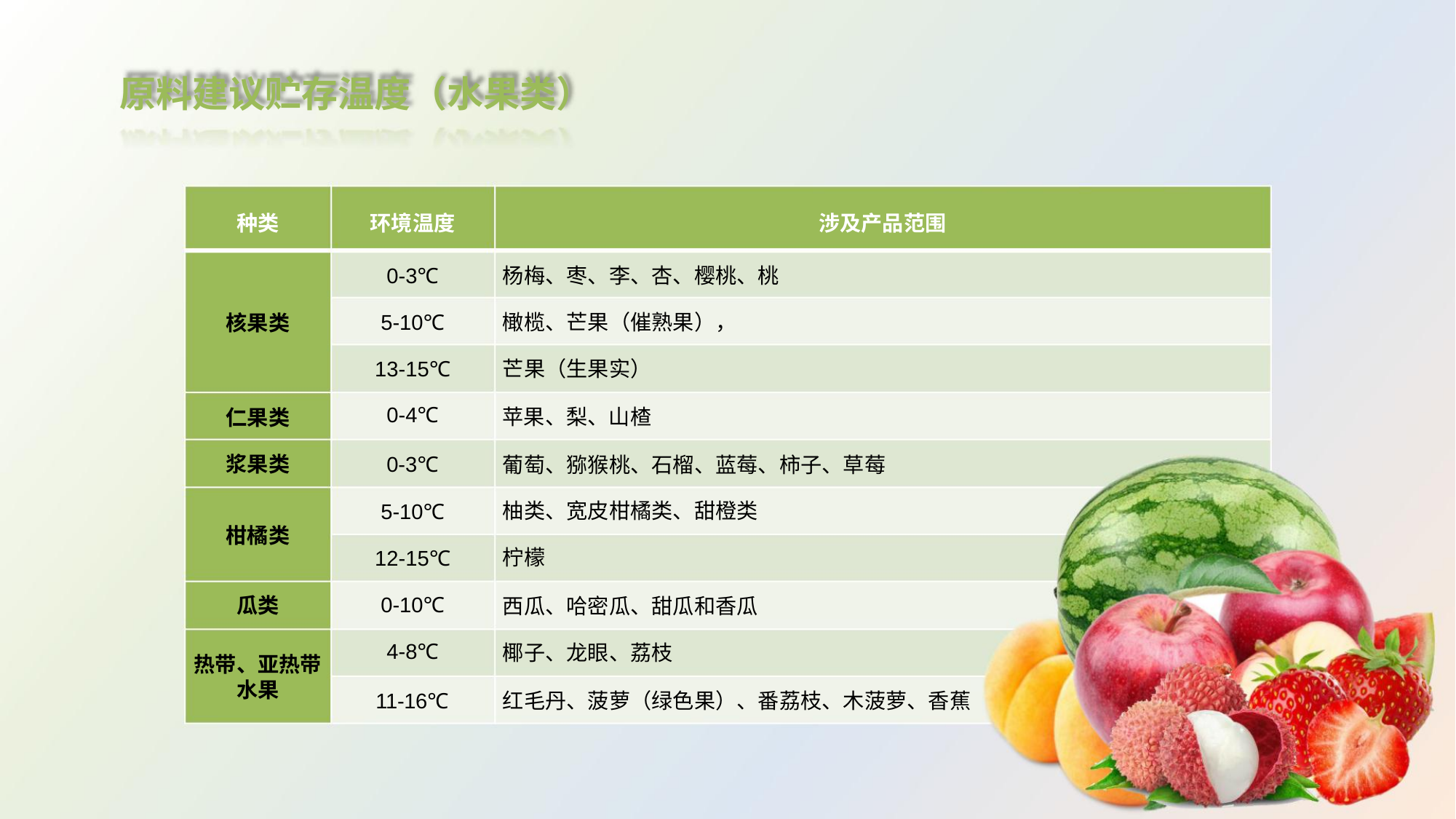

原料建议贮存温度（水果类）
种类
环境温度
涉及产品范围
0-3℃
5-10℃
13-15℃
0-4℃
杨梅、枣、李、杏、樱桃、桃
橄榄、芒果（催熟果），
芒果（生果实）
核果类
仁果类
浆果类
苹果、梨、山楂
0-3℃
葡萄、猕猴桃、石榴、蓝莓、柿子、草莓
柚类、宽皮柑橘类、甜橙类
柠檬
5-10℃
12-15℃
0-10℃
4-8℃
柑橘类
瓜类
西瓜、哈密瓜、甜瓜和香瓜
椰子、龙眼、荔枝
热带、亚热带
水果
11-16℃
红毛丹、菠萝（绿色果）、番荔枝、木菠萝、香蕉